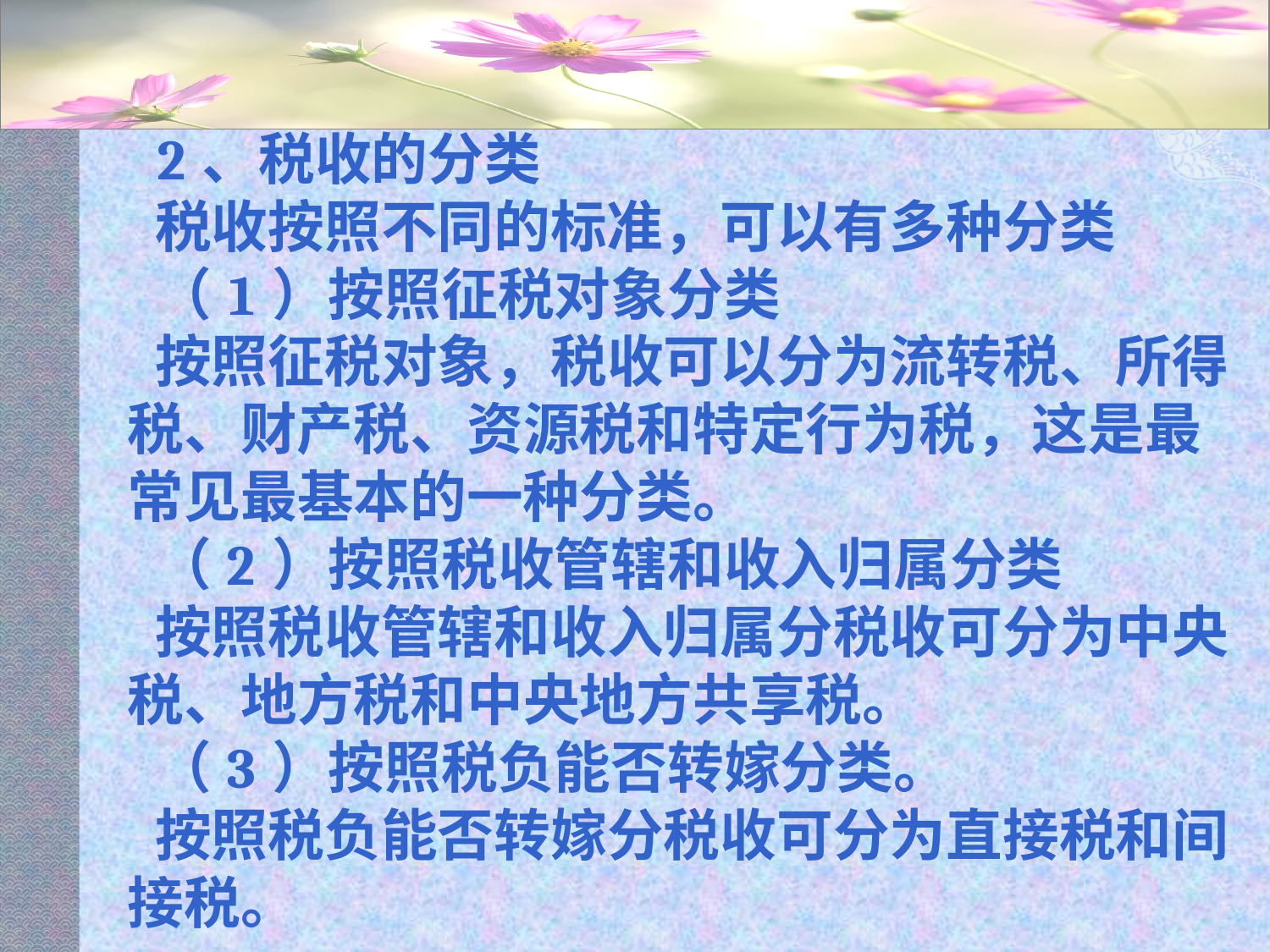

#
2、税收的分类
税收按照不同的标准，可以有多种分类
（1）按照征税对象分类
按照征税对象，税收可以分为流转税、所得税、财产税、资源税和特定行为税，这是最常见最基本的一种分类。
（2）按照税收管辖和收入归属分类
按照税收管辖和收入归属分税收可分为中央税、地方税和中央地方共享税。
（3）按照税负能否转嫁分类。
按照税负能否转嫁分税收可分为直接税和间接税。